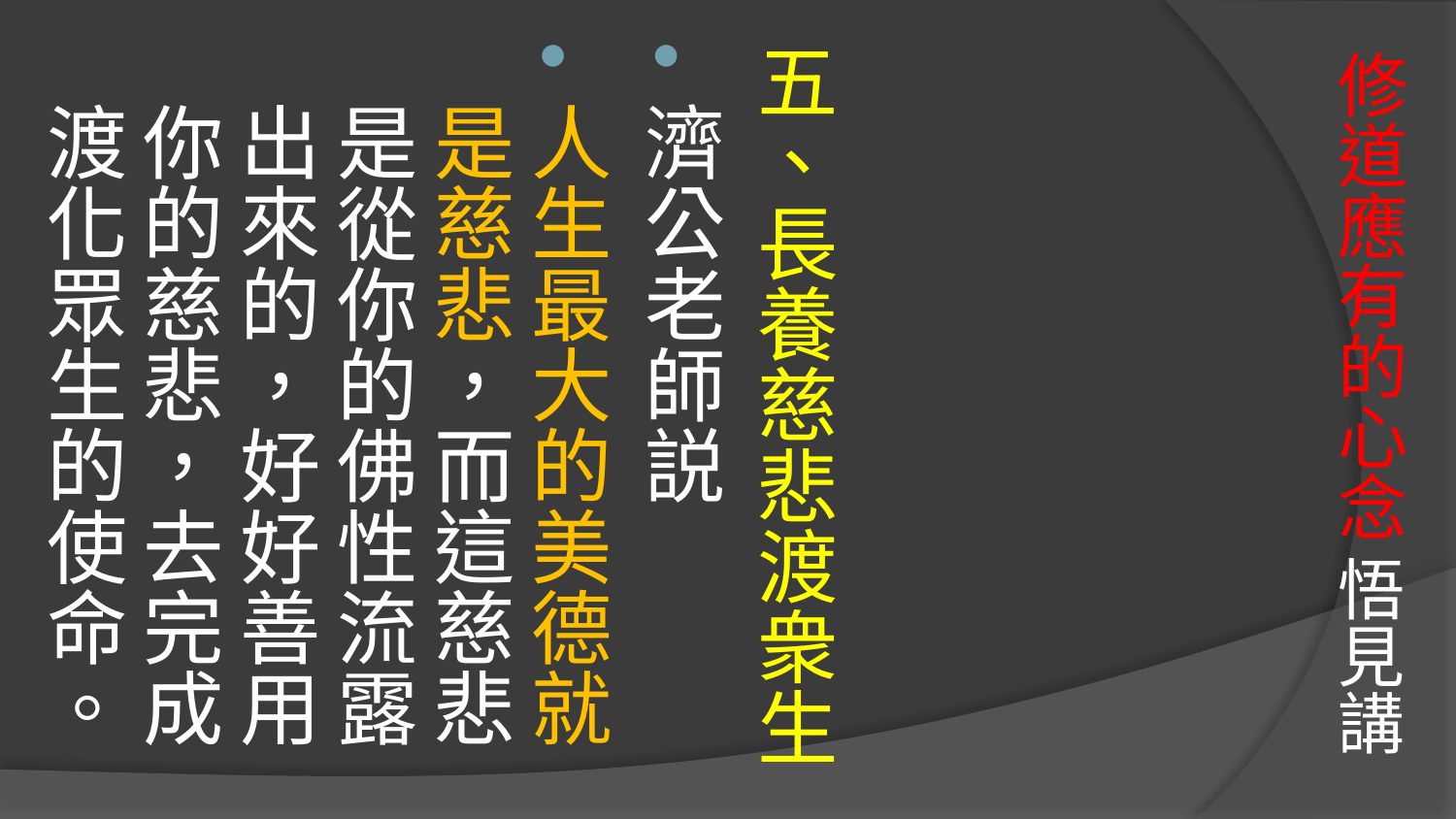

# 修道應有的心念 悟見講
五、長養慈悲渡衆生
濟公老師説
人生最大的美德就是慈悲，而這慈悲是從你的佛性流露出來的，好好善用你的慈悲，去完成渡化眾生的使命。